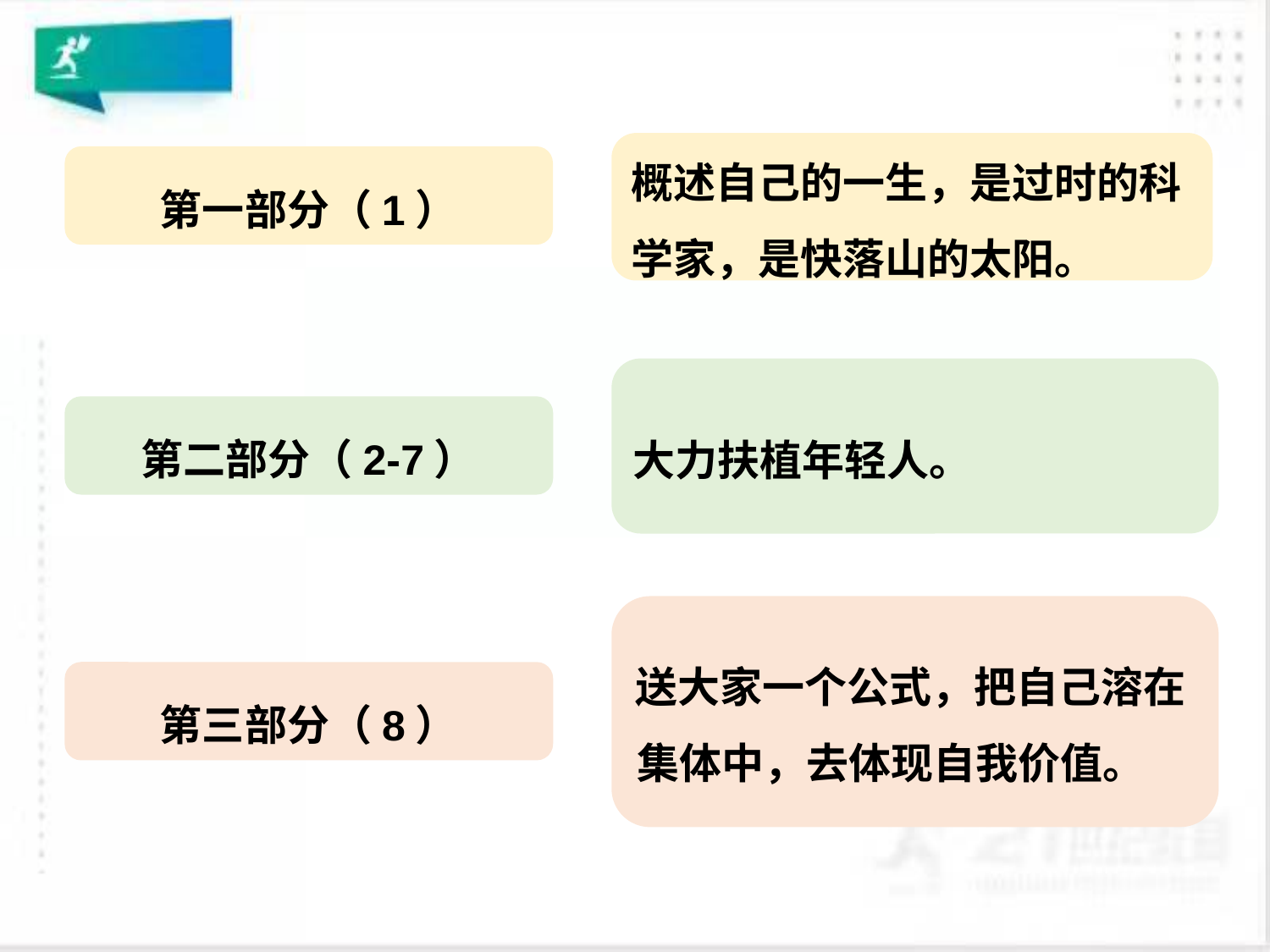

概述自己的一生，是过时的科学家，是快落山的太阳。
第一部分（1）
大力扶植年轻人。
第二部分（2-7）
送大家一个公式，把自己溶在集体中，去体现自我价值。
第三部分（8）